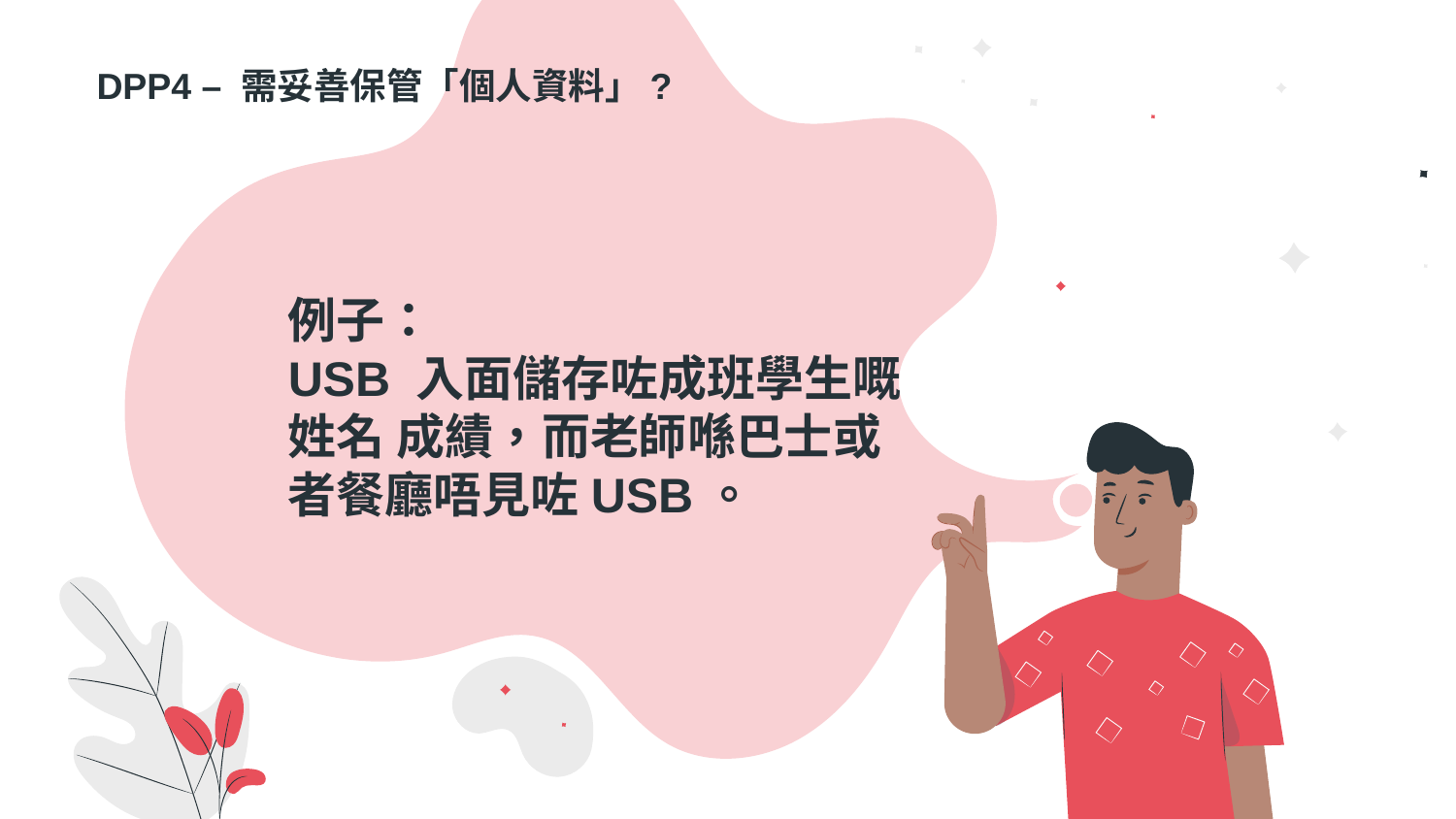

# DPP4 – 需妥善保管「個人資料」?
例子：
USB 入面儲存咗成班學生嘅 姓名 成績，而老師喺巴士或者餐廳唔見咗USB。